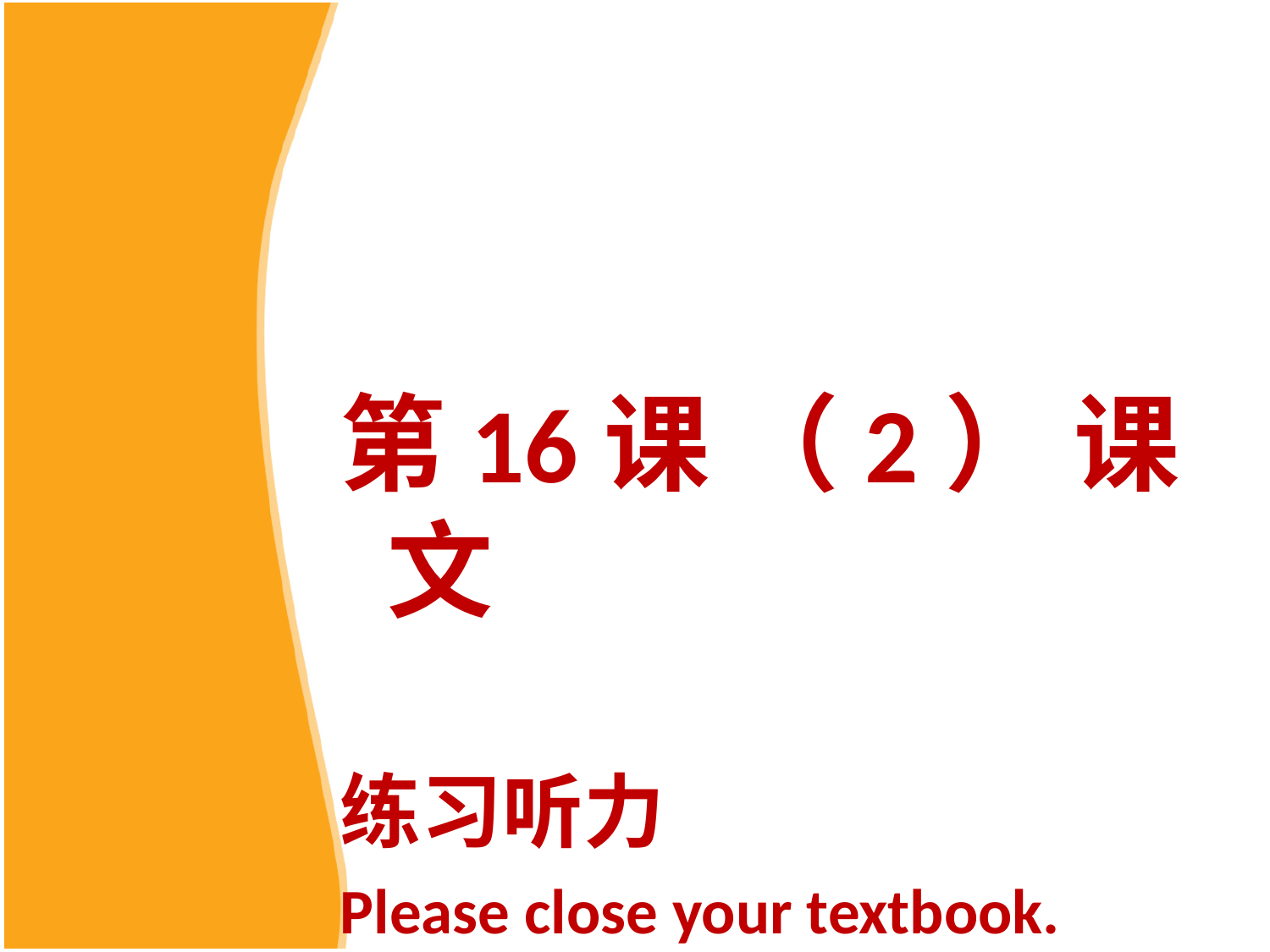

第16课 （2） 课文

练习听力
Please close your textbook.